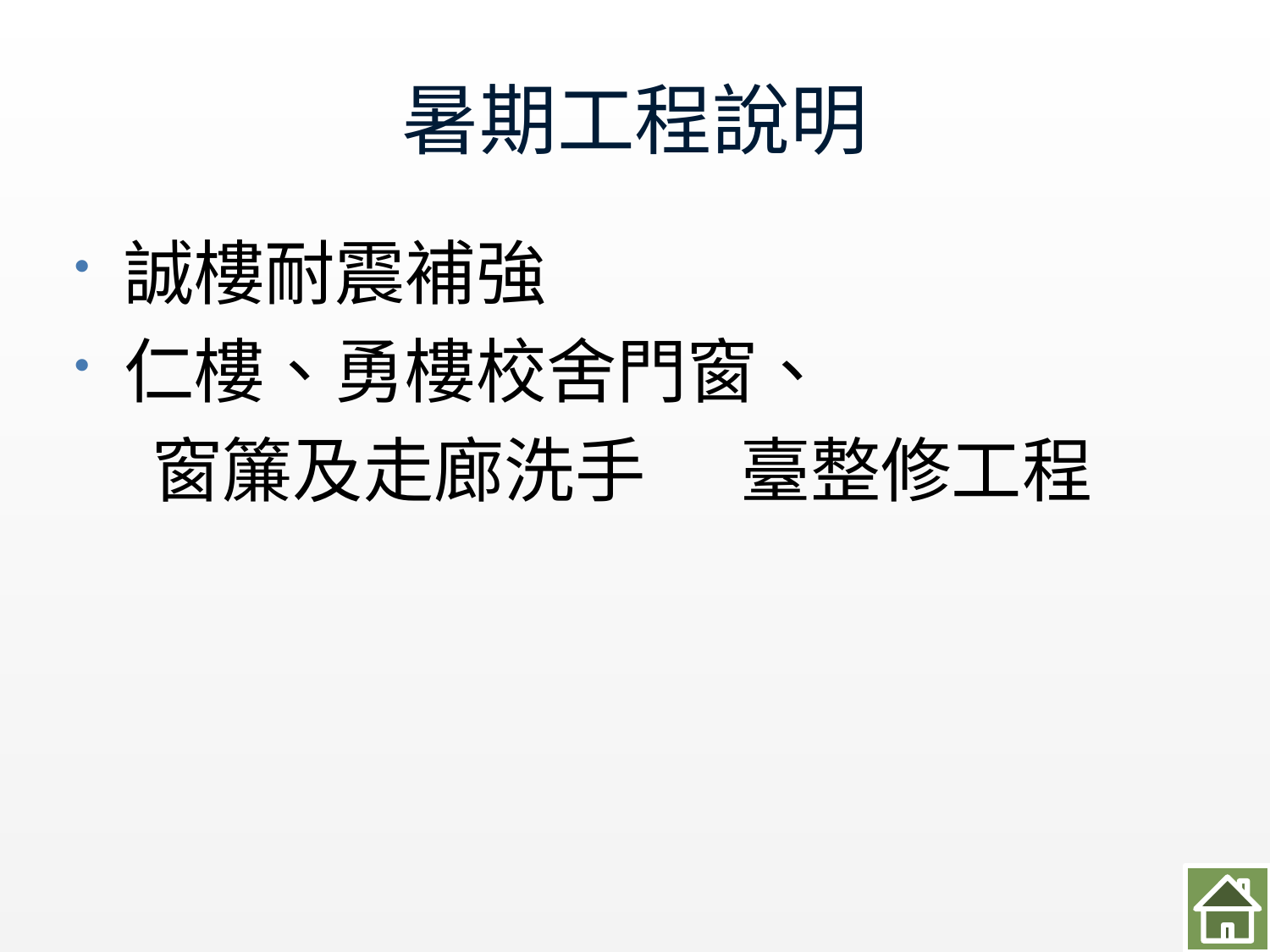

# 暑期工程說明
誠樓耐震補強
仁樓、勇樓校舍門窗、
   窗簾及走廊洗手      臺整修工程